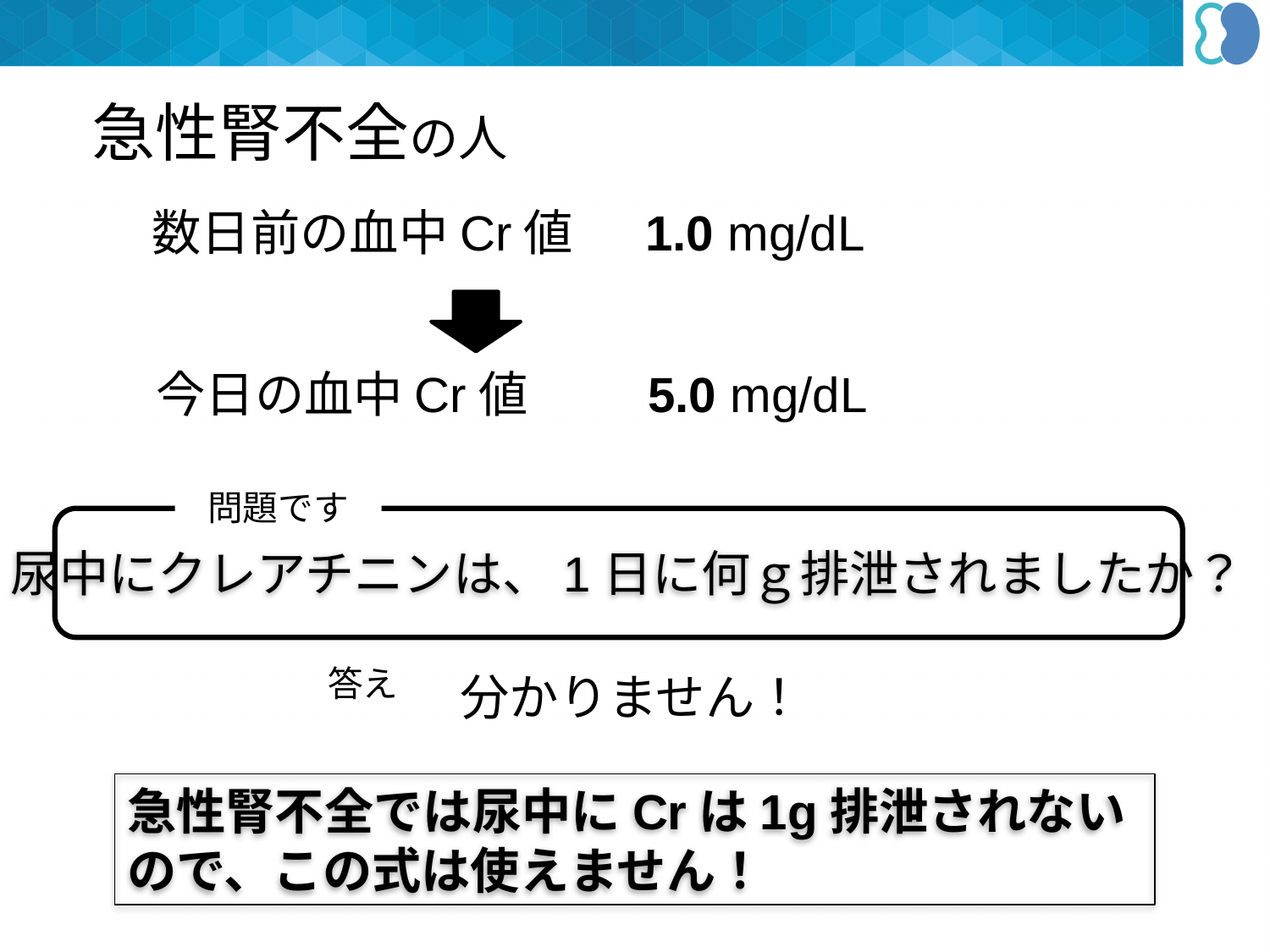

急性腎不全の人
数日前の血中Cr値　 1.0 mg/dL

今日の血中Cr値	　　5.0 mg/dL
問題です

尿中にクレアチニンは、1日に何ｇ排泄されましたか？
答え
分かりません！
急性腎不全では尿中にCrは1g排泄されないので、この式は使えません！